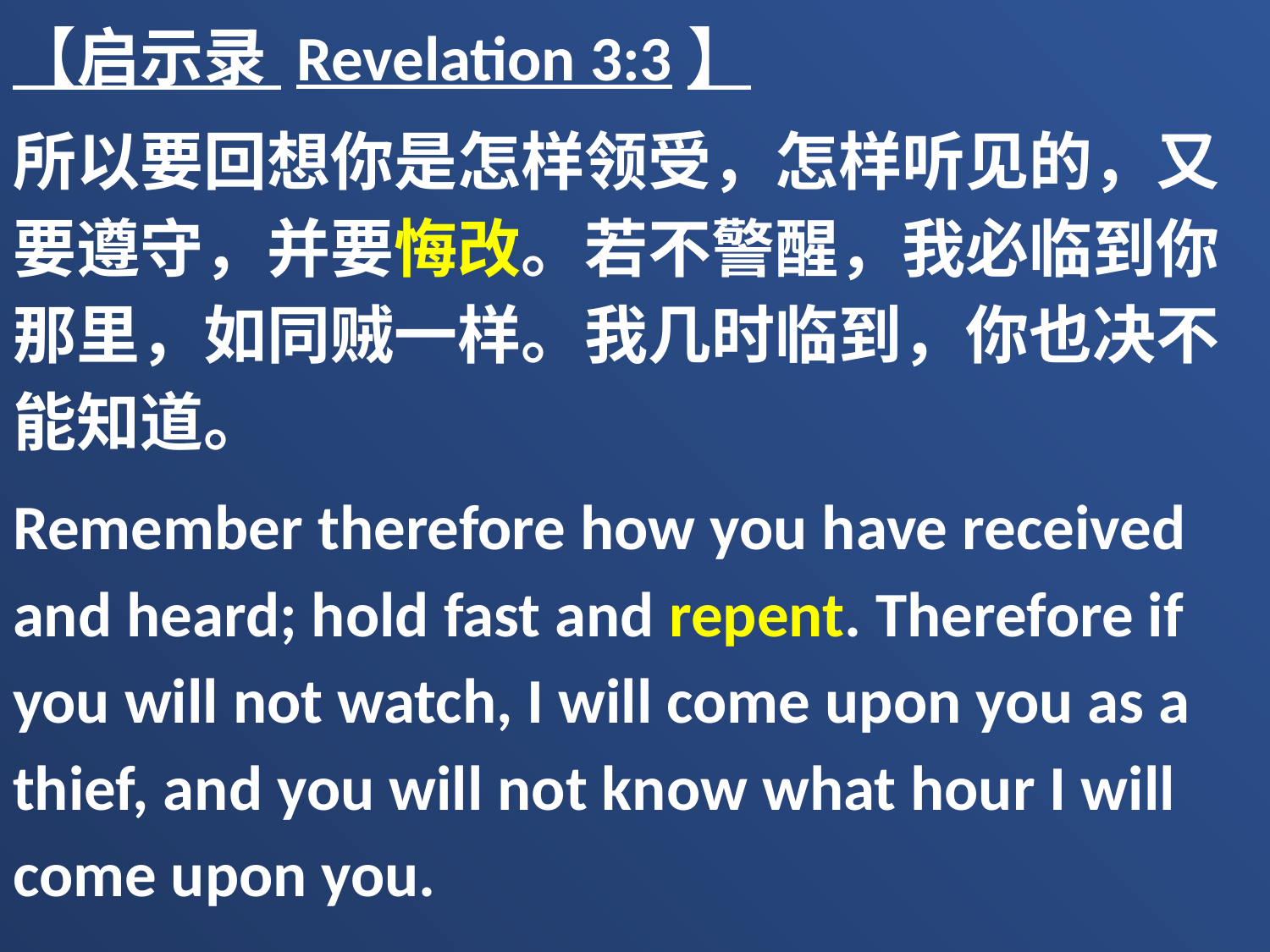

【启示录 Revelation 3:3】
所以要回想你是怎样领受，怎样听见的，又要遵守，并要悔改。若不警醒，我必临到你那里，如同贼一样。我几时临到，你也决不能知道。
Remember therefore how you have received and heard; hold fast and repent. Therefore if you will not watch, I will come upon you as a thief, and you will not know what hour I will come upon you.